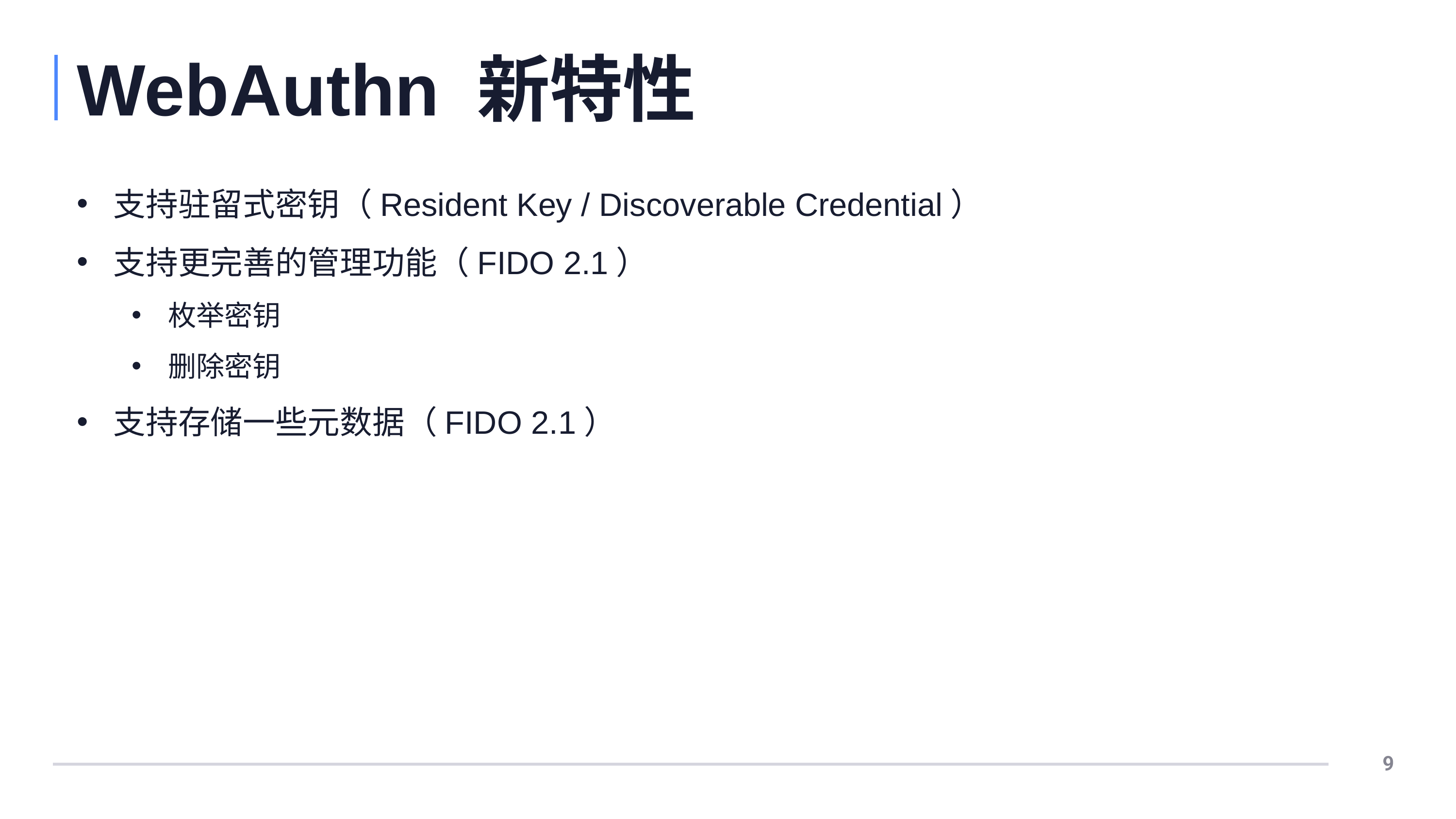

# WebAuthn 新特性
支持驻留式密钥（Resident Key / Discoverable Credential）
支持更完善的管理功能（FIDO 2.1）
枚举密钥
删除密钥
支持存储一些元数据（FIDO 2.1）